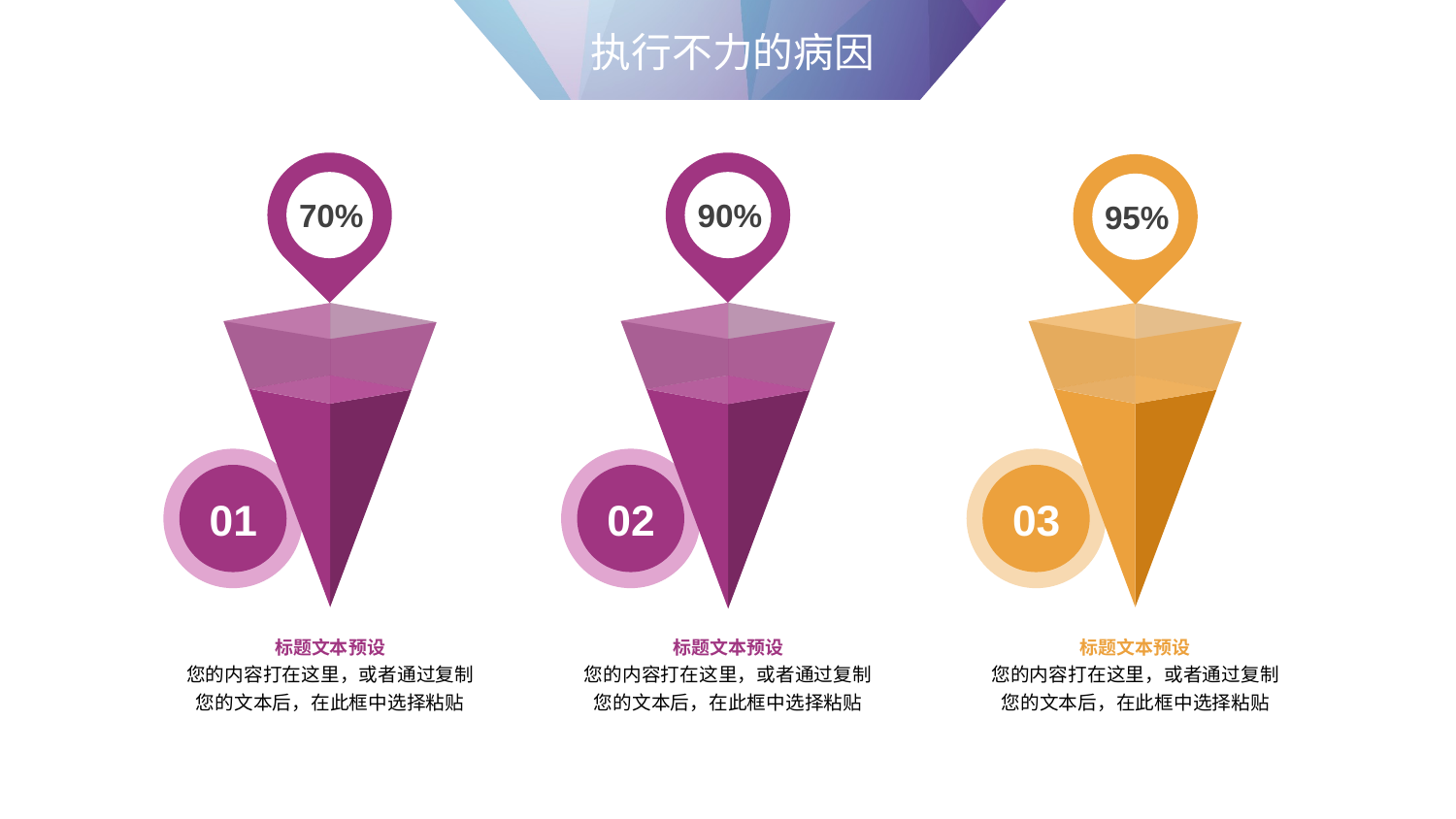

执行不力的病因

70%

90%

95%

01

02

03
标题文本预设
您的内容打在这里，或者通过复制您的文本后，在此框中选择粘贴
标题文本预设
您的内容打在这里，或者通过复制您的文本后，在此框中选择粘贴
标题文本预设
您的内容打在这里，或者通过复制您的文本后，在此框中选择粘贴